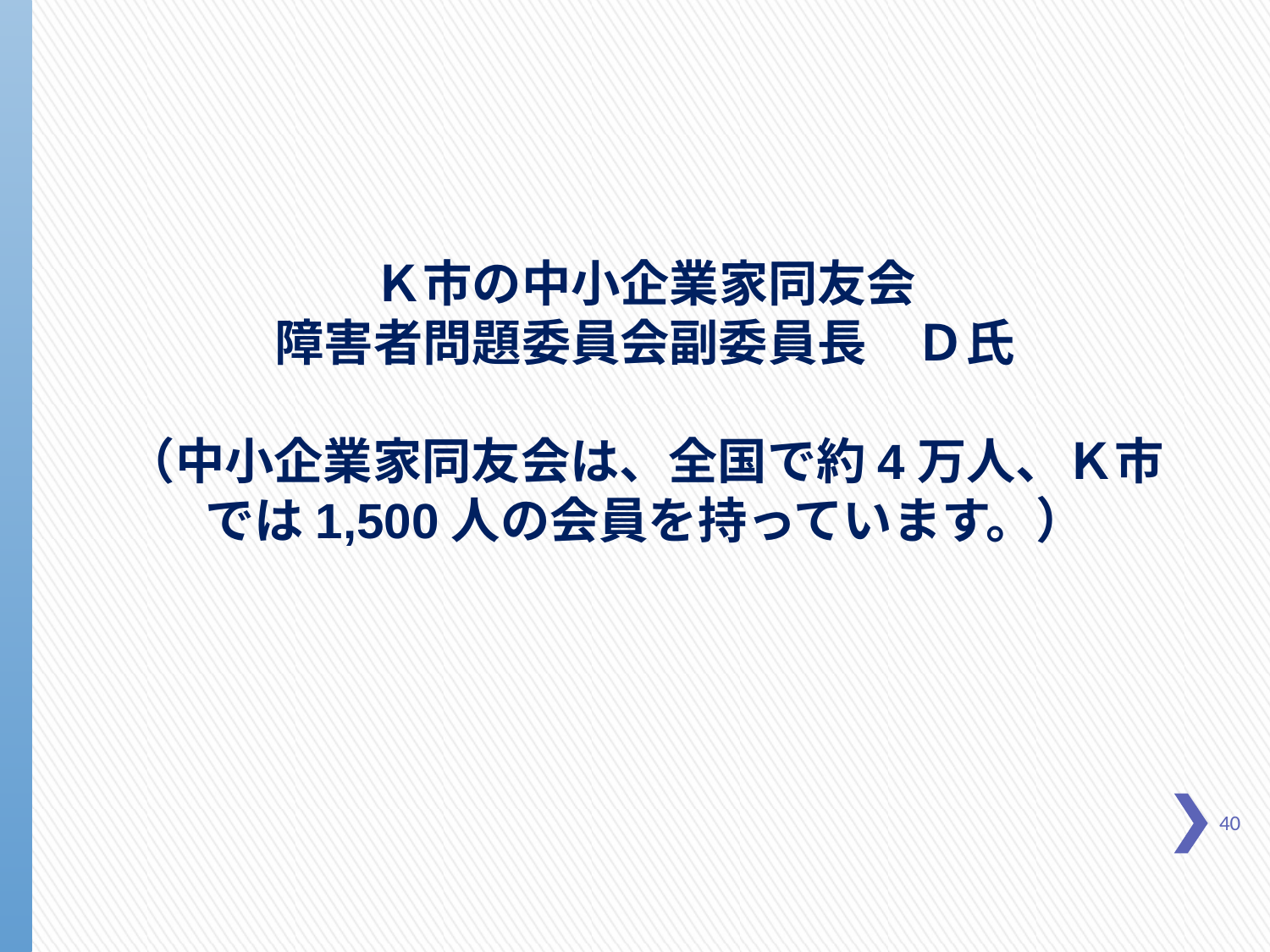

Ｋ市の中小企業家同友会
障害者問題委員会副委員長　Ｄ氏

（中小企業家同友会は、全国で約4万人、Ｋ市では1,500人の会員を持っています。）

40